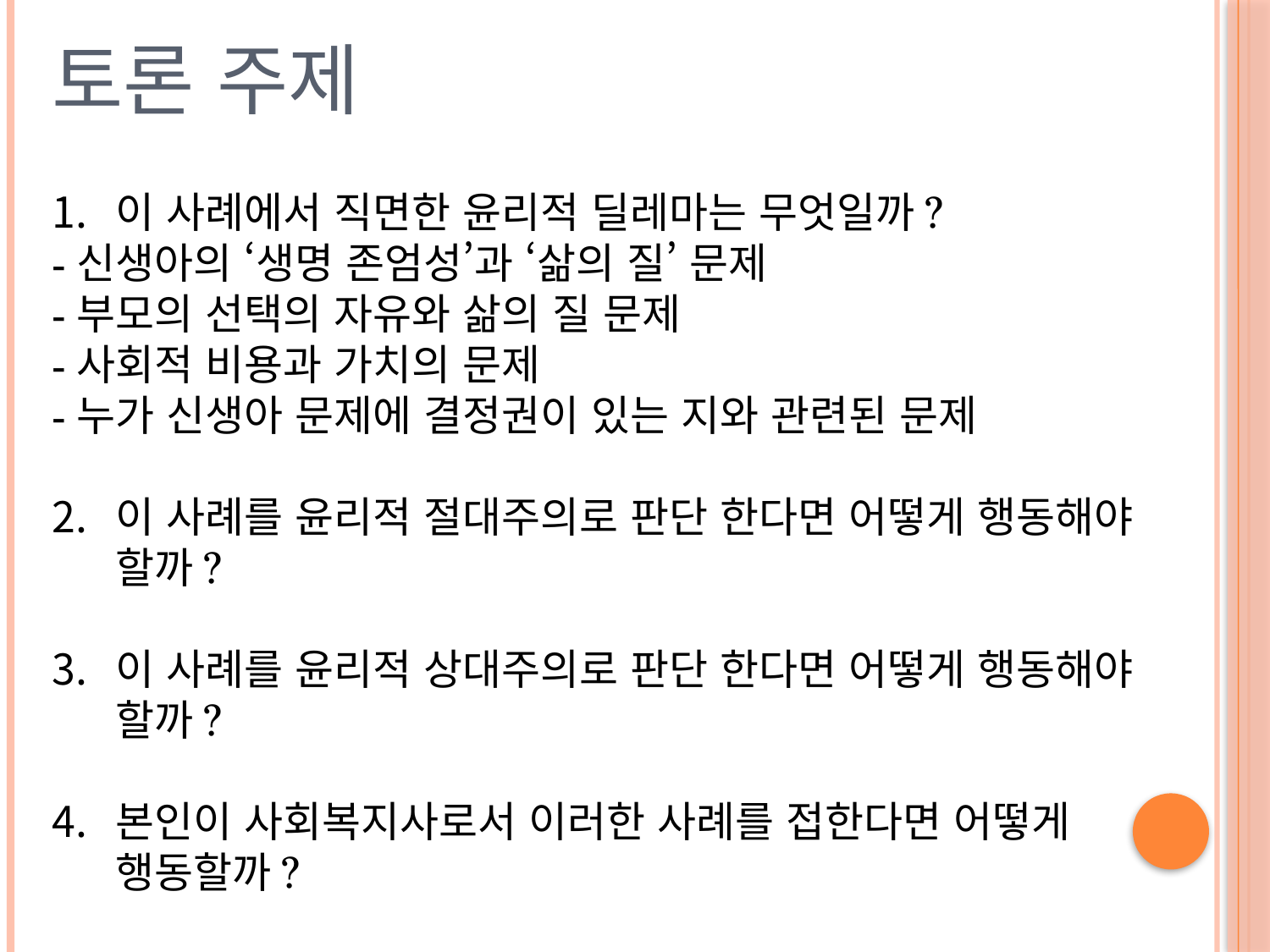

# 토론 주제

이 사례에서 직면한 윤리적 딜레마는 무엇일까?
-신생아의 ‘생명 존엄성’과 ‘삶의 질’ 문제
-부모의 선택의 자유와 삶의 질 문제
-사회적 비용과 가치의 문제
-누가 신생아 문제에 결정권이 있는 지와 관련된 문제

이 사례를 윤리적 절대주의로 판단 한다면 어떻게 행동해야 할까?

이 사례를 윤리적 상대주의로 판단 한다면 어떻게 행동해야 할까?

본인이 사회복지사로서 이러한 사례를 접한다면 어떻게 행동할까?